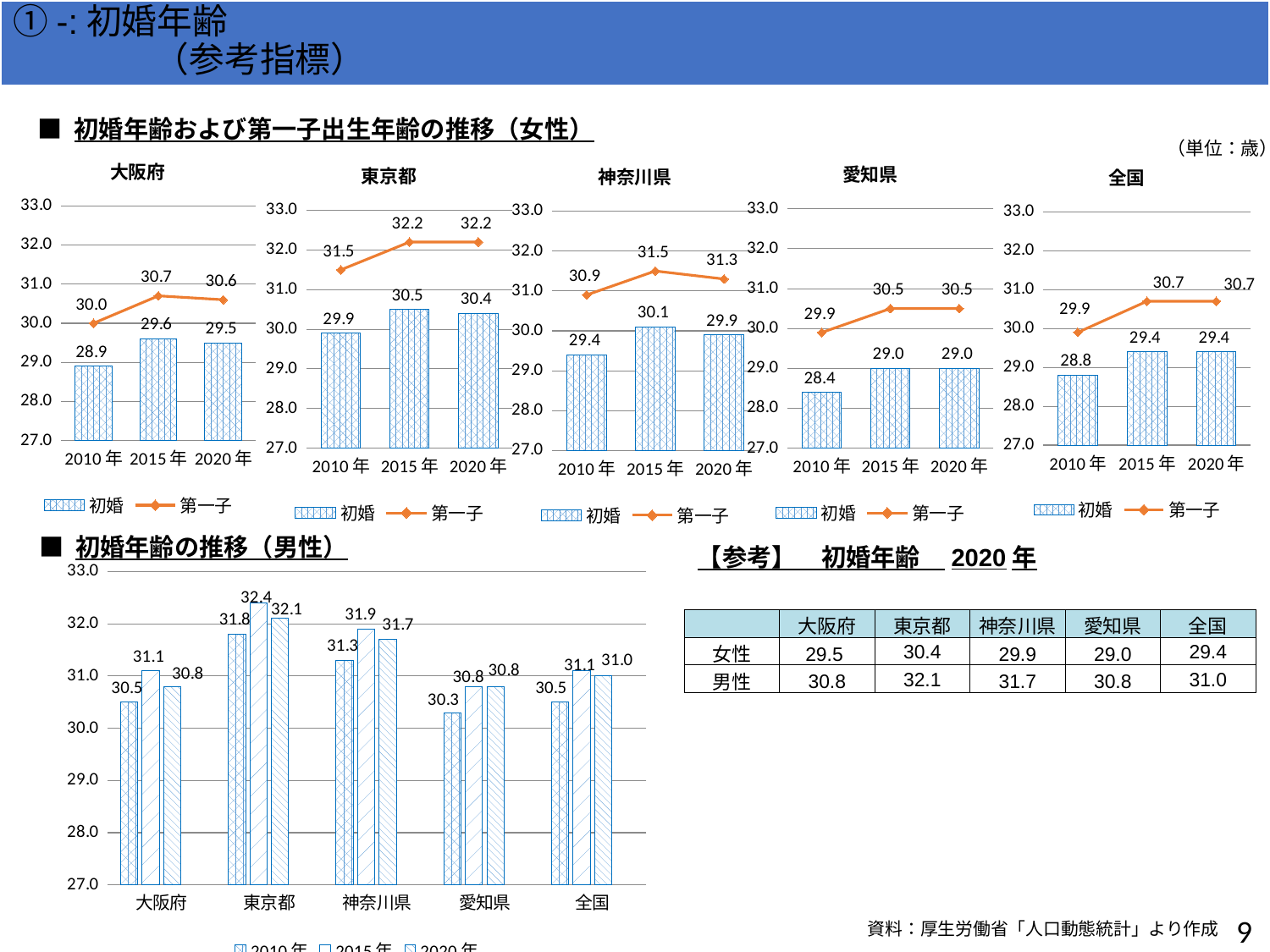

方向性Ⅰ）若者が活躍でき、子育て安心の都市「大阪」の実現
①-:初婚年齢　　　　　　　　　　　　　　　　　　　　　　　　　　　　　　　　　（参考指標）
■ 初婚年齢および第一子出生年齢の推移（女性）
（単位：歳）

### Chart: 大阪府

| Category | 初婚 | 第一子 |
|---|---|---|
| 2010年 | 28.9 | 30.0 |
| 2015年 | 29.6 | 30.7 |
| 2020年 | 29.5 | 30.6 |

### Chart: 愛知県

| Category | 初婚 | 第一子 |
|---|---|---|
| 2010年 | 28.4 | 29.9 |
| 2015年 | 29.0 | 30.5 |
| 2020年 | 29.0 | 30.5 |

### Chart: 東京都

| Category | 初婚 | 第一子 |
|---|---|---|
| 2010年 | 29.9 | 31.5 |
| 2015年 | 30.5 | 32.2 |
| 2020年 | 30.4 | 32.2 |

### Chart: 神奈川県

| Category | 初婚 | 第一子 |
|---|---|---|
| 2010年 | 29.4 | 30.9 |
| 2015年 | 30.1 | 31.5 |
| 2020年 | 29.9 | 31.3 |

### Chart: 全国

| Category | 初婚 | 第一子 |
|---|---|---|
| 2010年 | 28.8 | 29.9 |
| 2015年 | 29.4 | 30.7 |
| 2020年 | 29.4 | 30.7 |
■ 初婚年齢の推移（男性）
【参考】　初婚年齢　2020年

### Chart

| Category | 2010年 | 2015年 | 2020年 |  |
|---|---|---|---|---|
| 大阪府 | 30.5 | 31.1 | 30.8 | None |
| 東京都 | 31.8 | 32.4 | 32.1 | None |
| 神奈川県 | 31.3 | 31.9 | 31.7 | None |
| 愛知県 | 30.3 | 30.8 | 30.8 | None |
| 全国 | 30.5 | 31.1 | 31.0 | None |
|  | 大阪府 | 東京都 | 神奈川県 | 愛知県 | 全国 |
| --- | --- | --- | --- | --- | --- |
| 女性 | 29.5 | 30.4 | 29.9 | 29.0 | 29.4 |
| 男性 | 30.8 | 32.1 | 31.7 | 30.8 | 31.0 |
9
資料：厚生労働省「人口動態統計」より作成